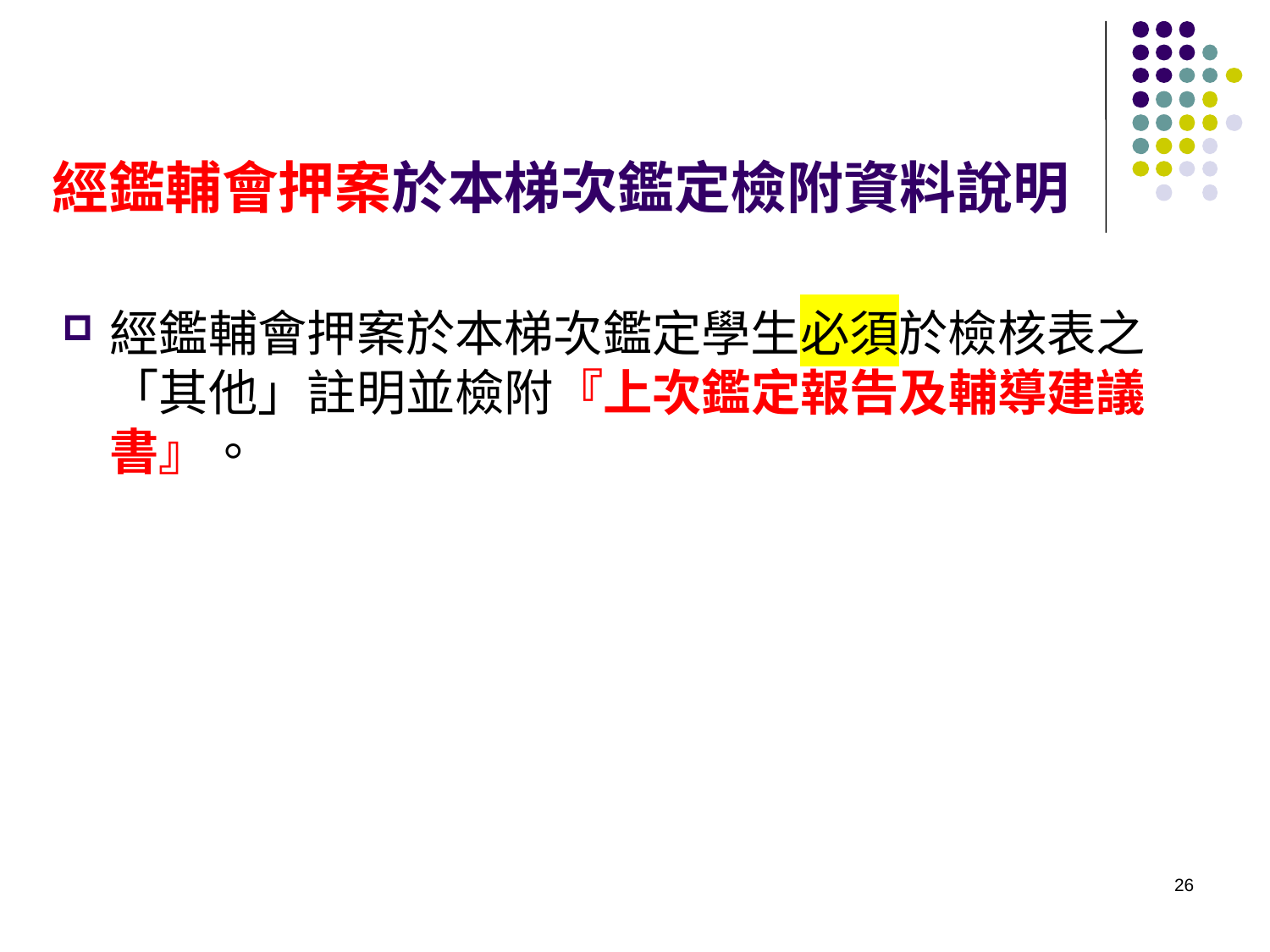

# 經鑑輔會押案於本梯次鑑定檢附資料說明
經鑑輔會押案於本梯次鑑定學生必須於檢核表之「其他」註明並檢附『上次鑑定報告及輔導建議書』。

26